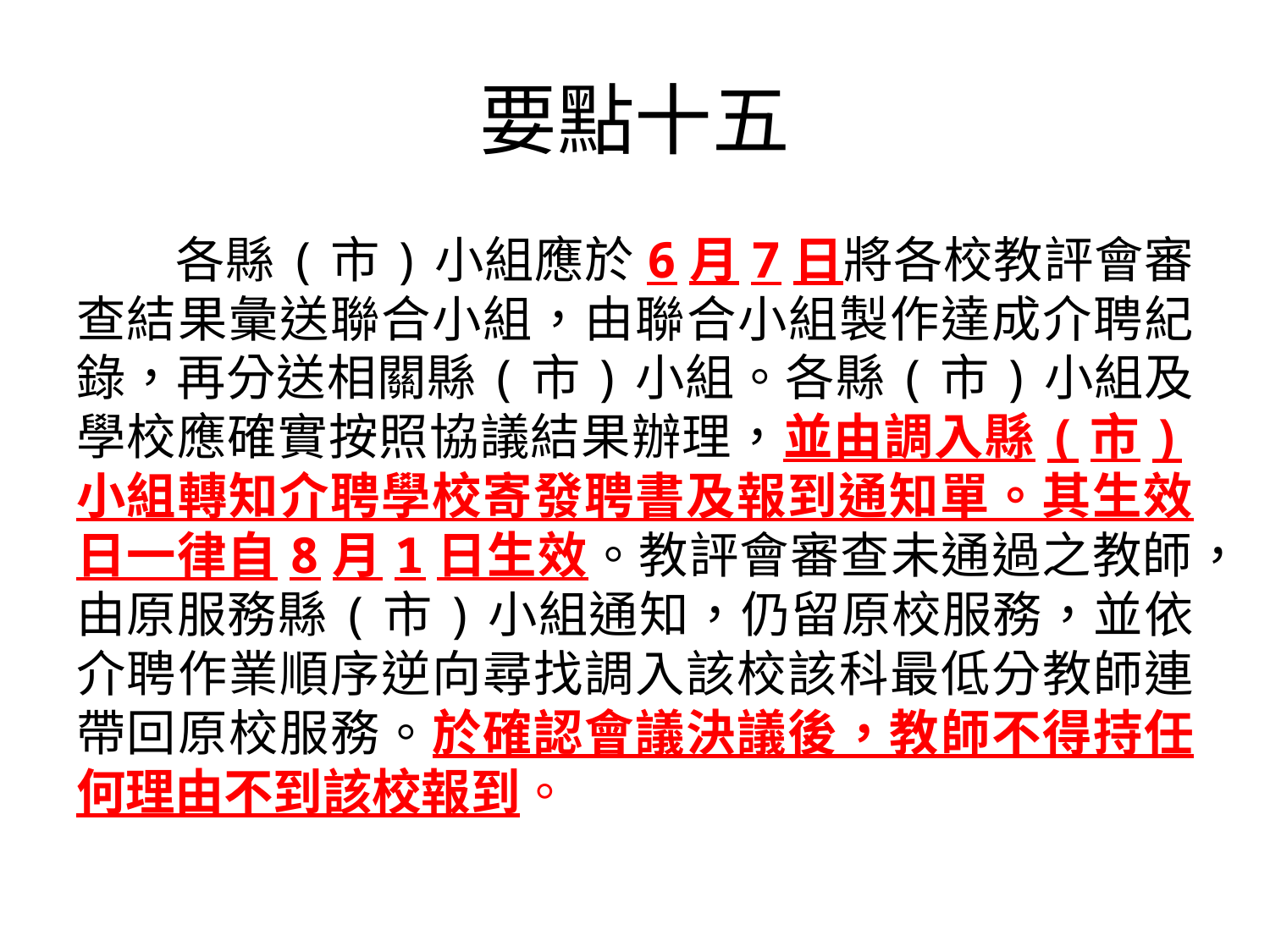

# 要點十五
各縣(市)小組應於6月7日將各校教評會審查結果彙送聯合小組，由聯合小組製作達成介聘紀錄，再分送相關縣(市)小組。各縣(市)小組及學校應確實按照協議結果辦理，並由調入縣(市)小組轉知介聘學校寄發聘書及報到通知單。其生效日一律自8月1日生效。教評會審查未通過之教師，由原服務縣(市)小組通知，仍留原校服務，並依介聘作業順序逆向尋找調入該校該科最低分教師連帶回原校服務。於確認會議決議後，教師不得持任何理由不到該校報到。